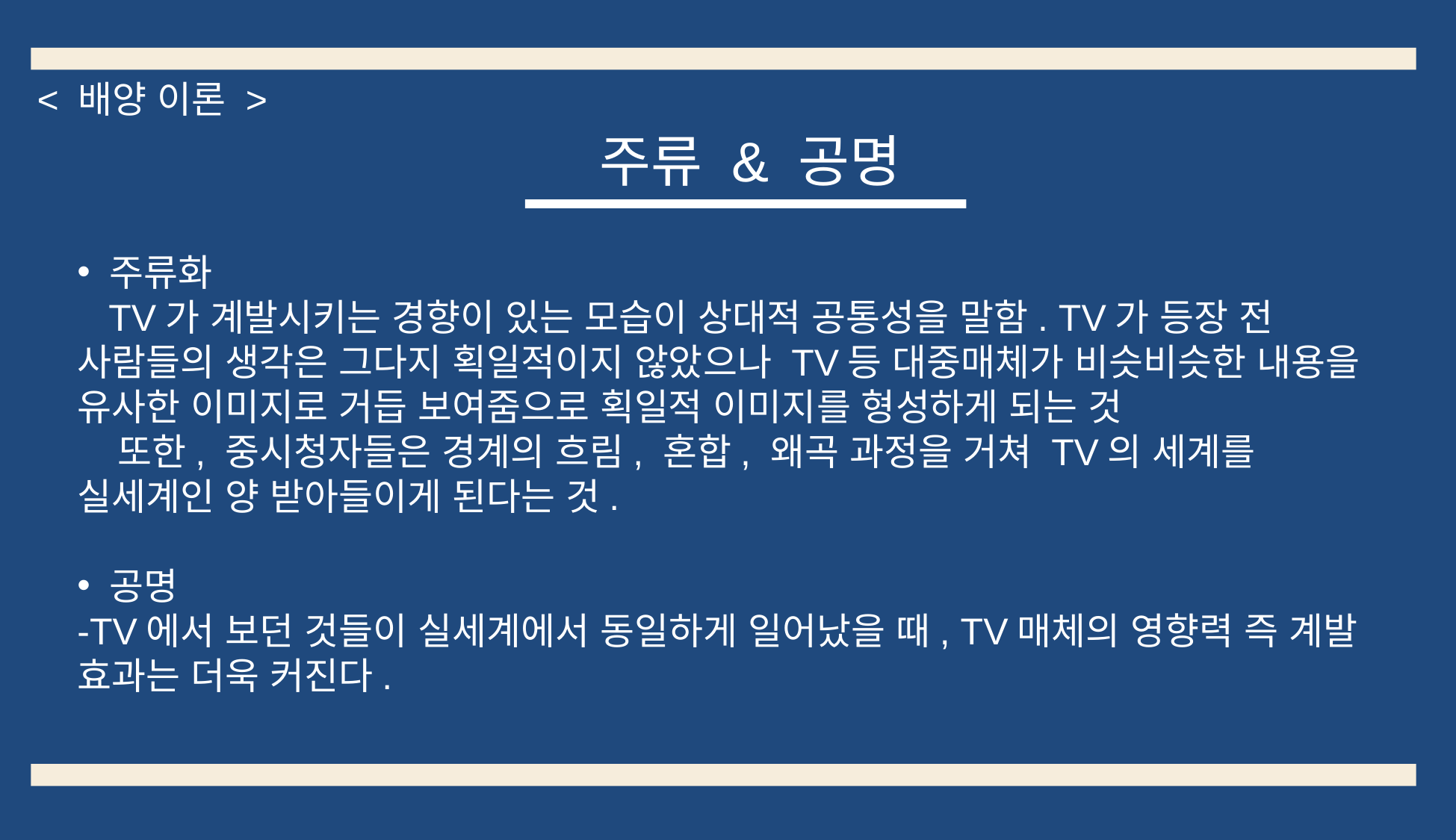

< 배양 이론 >
  주류 & 공명

 주류화
   TV가 계발시키는 경향이 있는 모습이 상대적 공통성을 말함. TV가 등장 전 사람들의 생각은 그다지 획일적이지 않았으나 TV등 대중매체가 비슷비슷한 내용을 유사한 이미지로 거듭 보여줌으로 획일적 이미지를 형성하게 되는 것
   또한, 중시청자들은 경계의 흐림, 혼합, 왜곡 과정을 거쳐 TV의 세계를 실세계인 양 받아들이게 된다는 것.

 공명
-TV에서 보던 것들이 실세계에서 동일하게 일어났을 때, TV매체의 영향력 즉 계발 효과는 더욱 커진다.